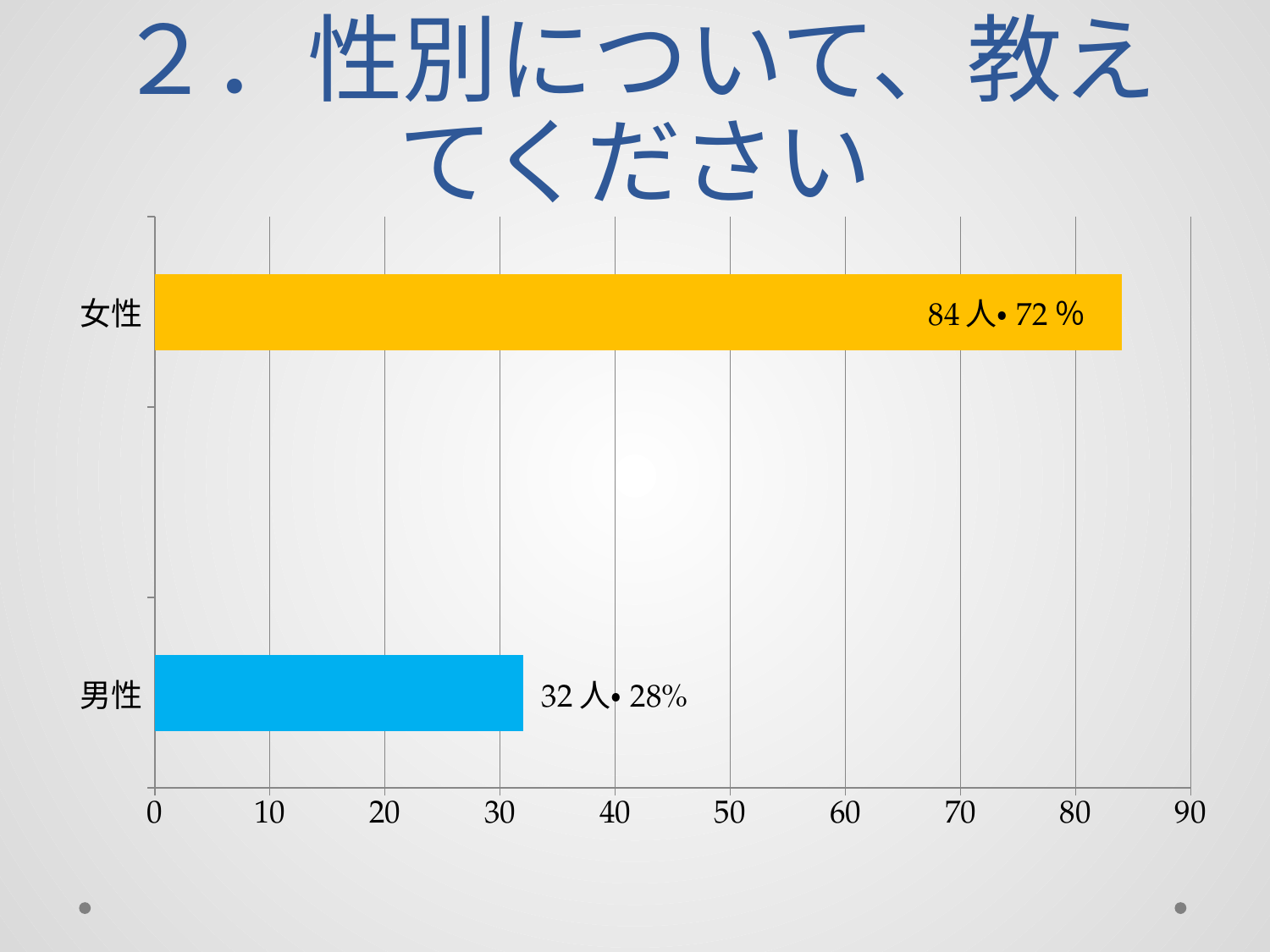

# ２．性別について、教えてください

### Chart

| Category | 性別 |
|---|---|
| 男性 | 32.0 |
|  | None |
| 女性 | 84.0 |